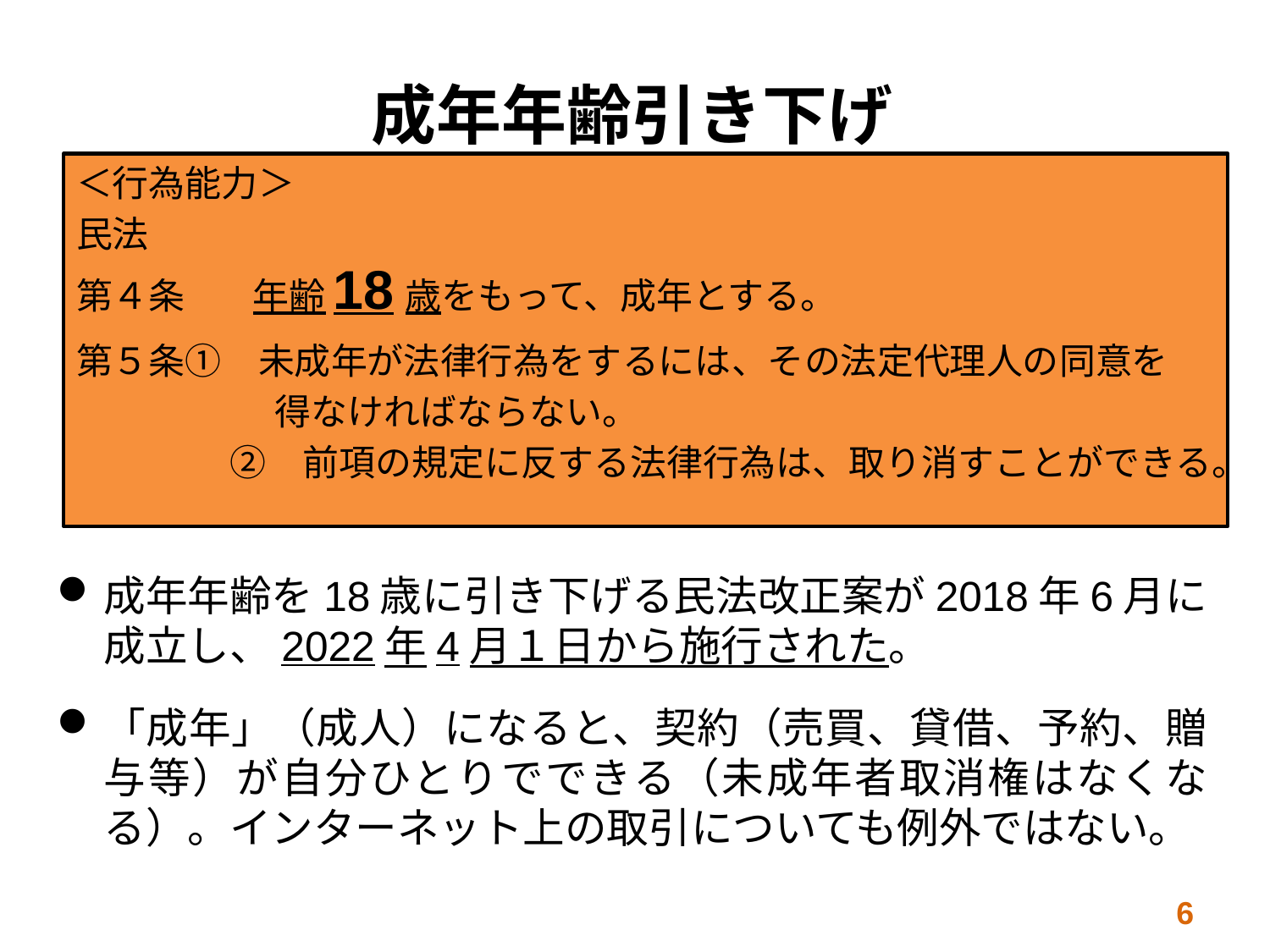

成年年齢引き下げ
＜行為能力＞
民法
第４条　　 年齢18歳をもって、成年とする。
第５条①　未成年が法律行為をするには、その法定代理人の同意を
　　　　　  得なければならない。
　　　　 ②　前項の規定に反する法律行為は、取り消すことができる。

成年年齢を18歳に引き下げる民法改正案が2018年6月に
成立し、2022年4月１日から施行された。
「成年」（成人）になると、契約（売買、貸借、予約、贈与等）が自分ひとりでできる（未成年者取消権はなくなる）。インターネット上の取引についても例外ではない。
6